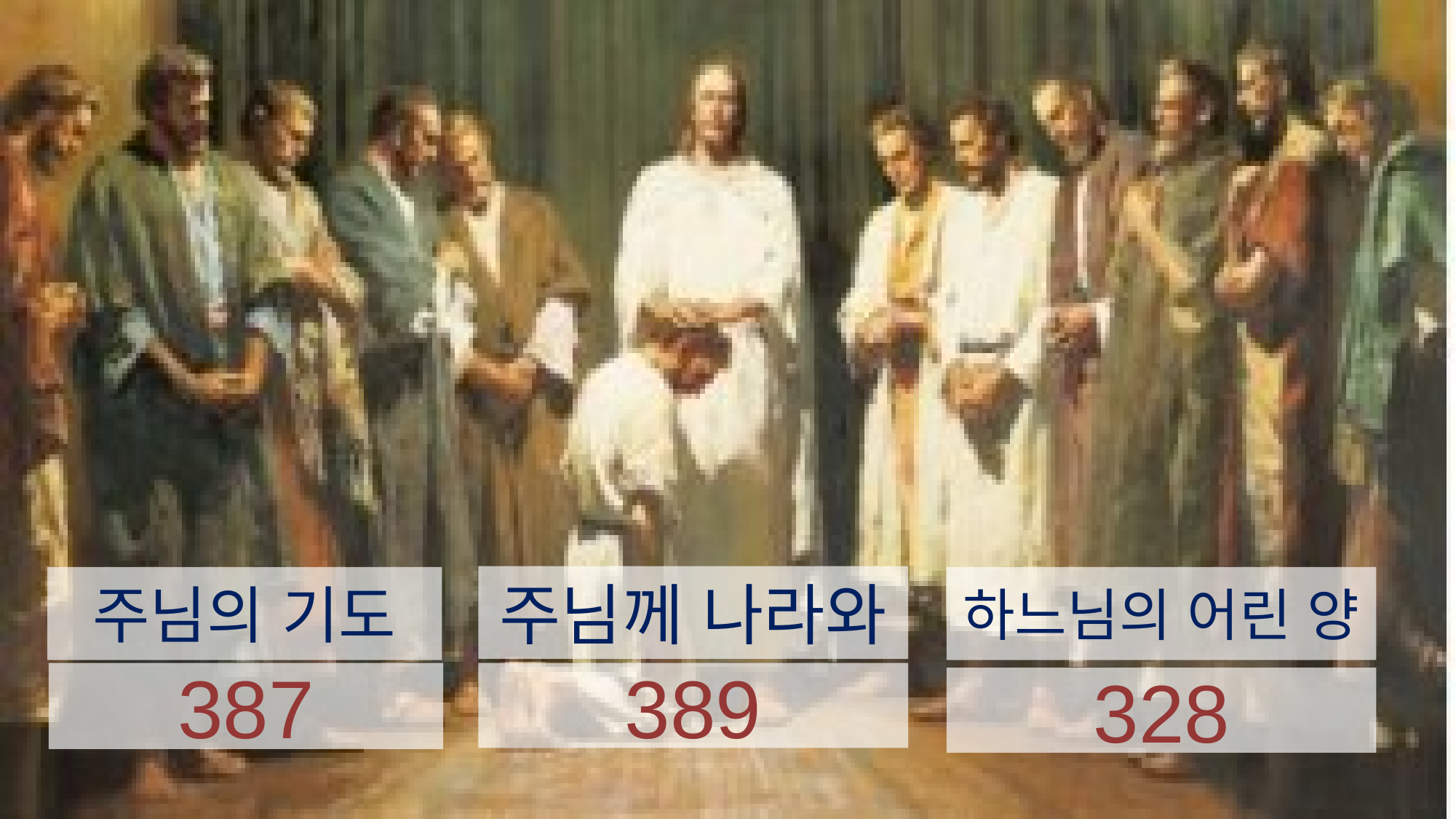

주님께 나라와
하느님의 어린 양
주님의 기도
387
389
328